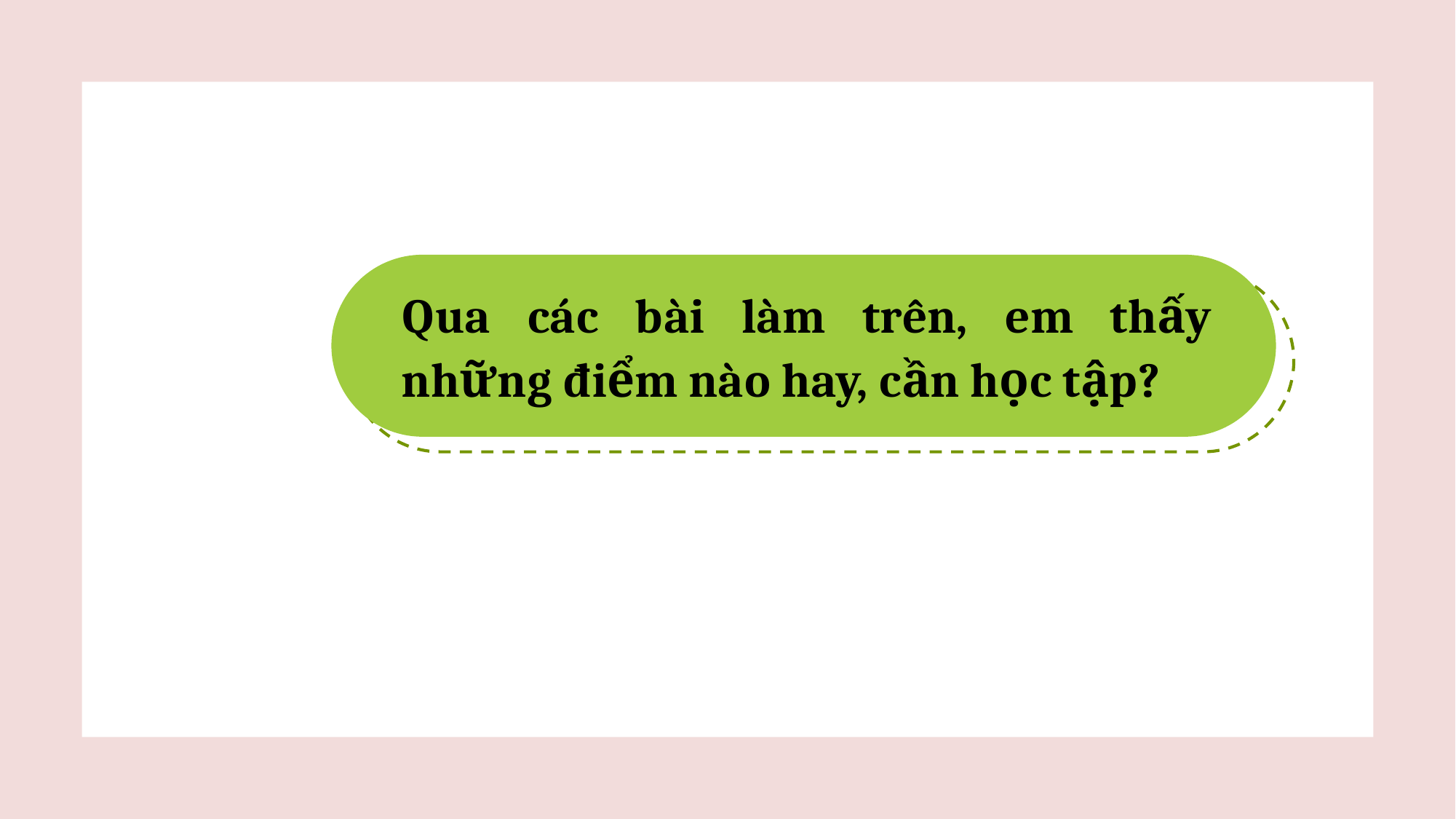

开头
Qua các bài làm trên, em thấy những điểm nào hay, cần học tập?